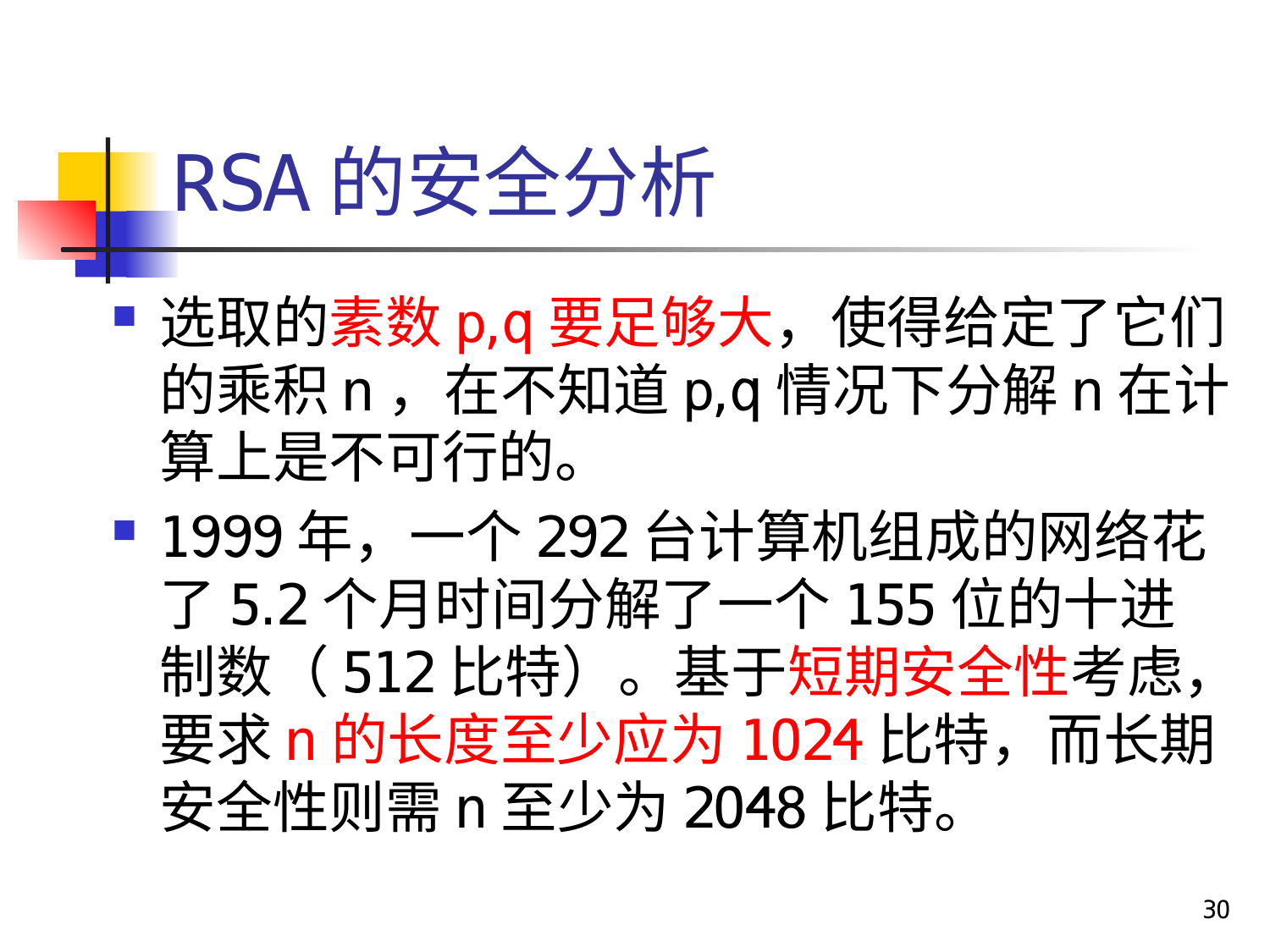

# RSA的安全分析
选取的素数p,q要足够大，使得给定了它们的乘积n，在不知道p,q情况下分解n在计算上是不可行的。
1999年，一个292台计算机组成的网络花了5.2个月时间分解了一个155位的十进制数（512比特）。基于短期安全性考虑，要求n的长度至少应为1024比特，而长期安全性则需n至少为2048比特。
30